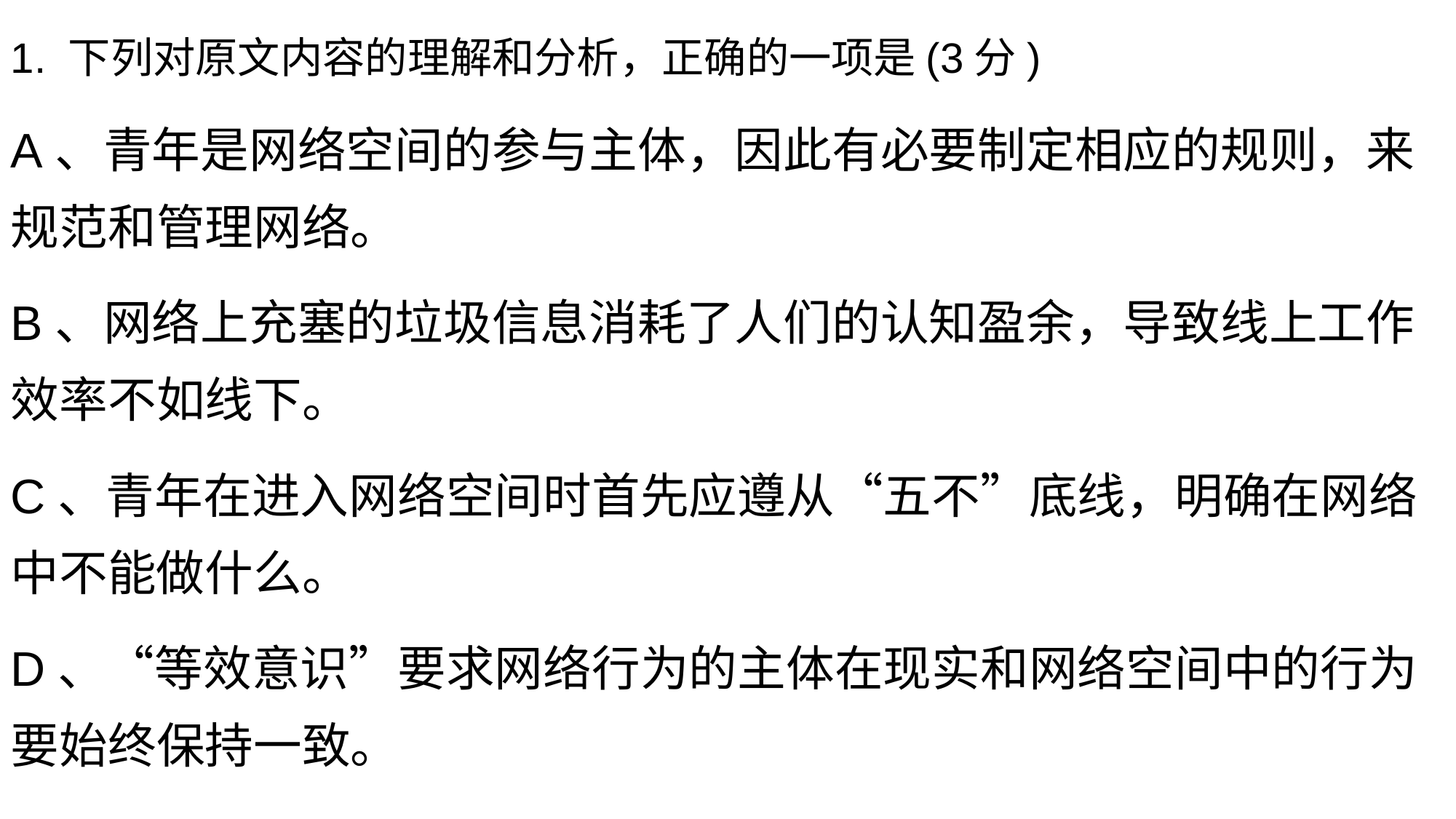

1. 下列对原文内容的理解和分析，正确的一项是(3分)
A、青年是网络空间的参与主体，因此有必要制定相应的规则，来规范和管理网络。
B、网络上充塞的垃圾信息消耗了人们的认知盈余，导致线上工作效率不如线下。
C、青年在进入网络空间时首先应遵从“五不”底线，明确在网络中不能做什么。
D、“等效意识”要求网络行为的主体在现实和网络空间中的行为要始终保持一致。